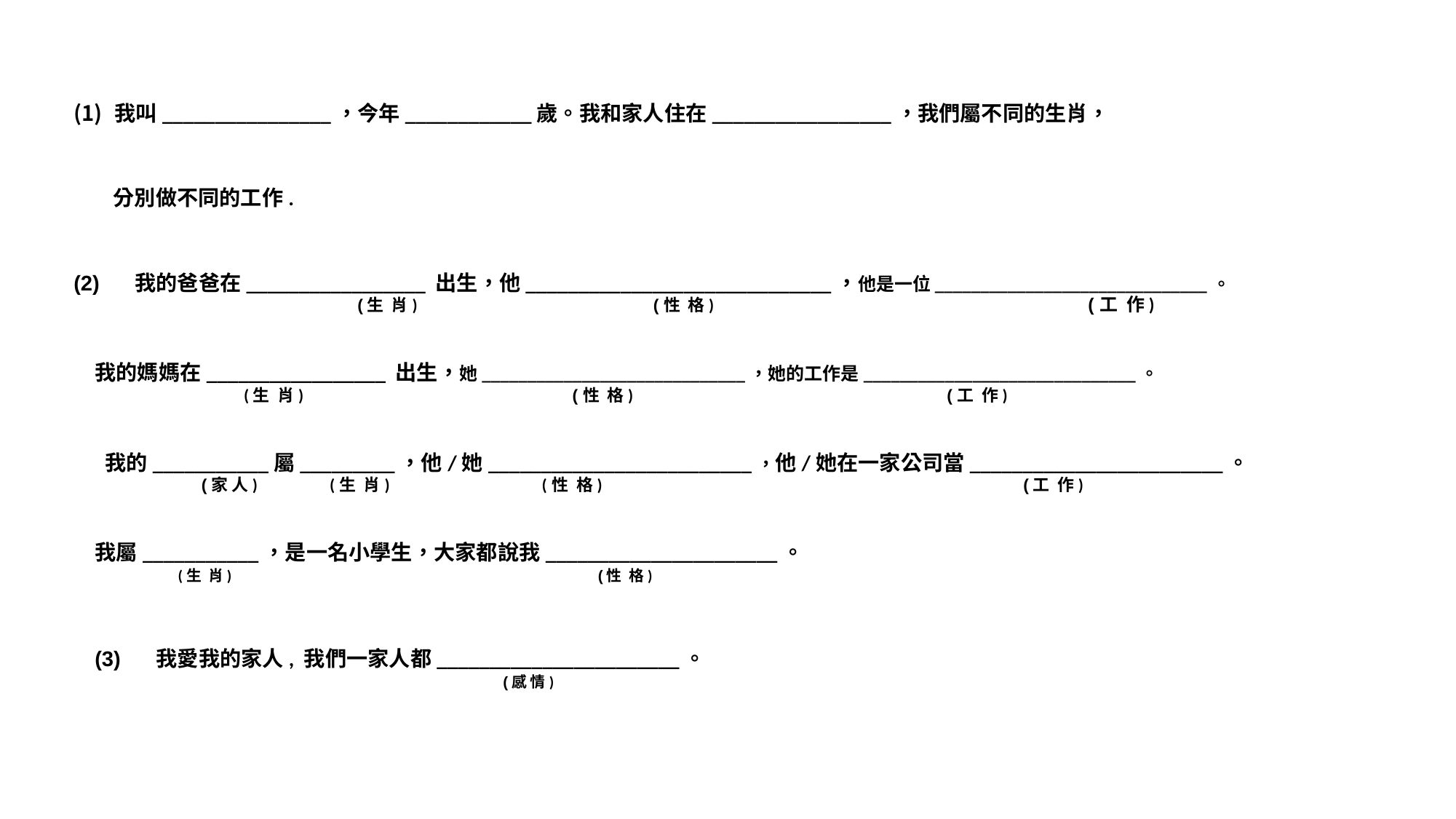

我叫________________，今年____________歲。我和家人住在_________________，我們屬不同的生肖，

       分別做不同的工作.

(2)     我的爸爸在_________________ 出生，他_____________________________，他是一位______________________________。
                                                            (生  肖)                                                  (性  格)                                                                          (工  作)

我的媽媽在_________________ 出生，她_____________________________，她的工作是______________________________。
                                       (生  肖)                                                         (性  格)                                                                     (工  作)

 我的___________屬_________，他/她_________________________，他/她在一家公司當________________________。
                        (家 人)                   (生  肖)                                        (性  格)                                                                                                              (工  作)

我屬___________，是一名小學生，大家都說我______________________。
                        (生  肖)                                                                                                          (性  格)

(3)     我愛我的家人, 我們一家人都_______________________。
                                                                    (感 情)